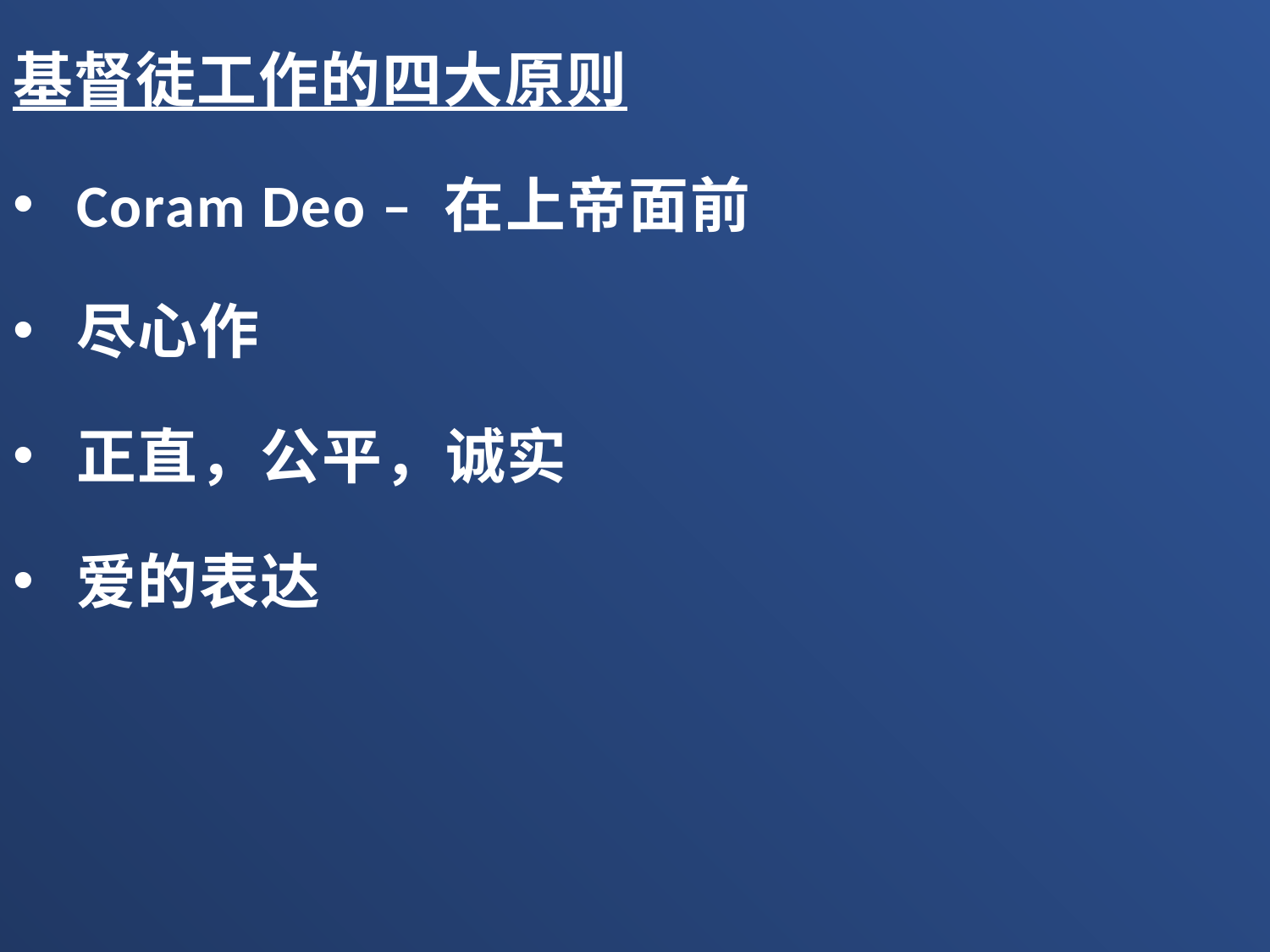

基督徒工作的四大原则
Coram Deo – 在上帝面前
尽心作
正直，公平，诚实
爱的表达